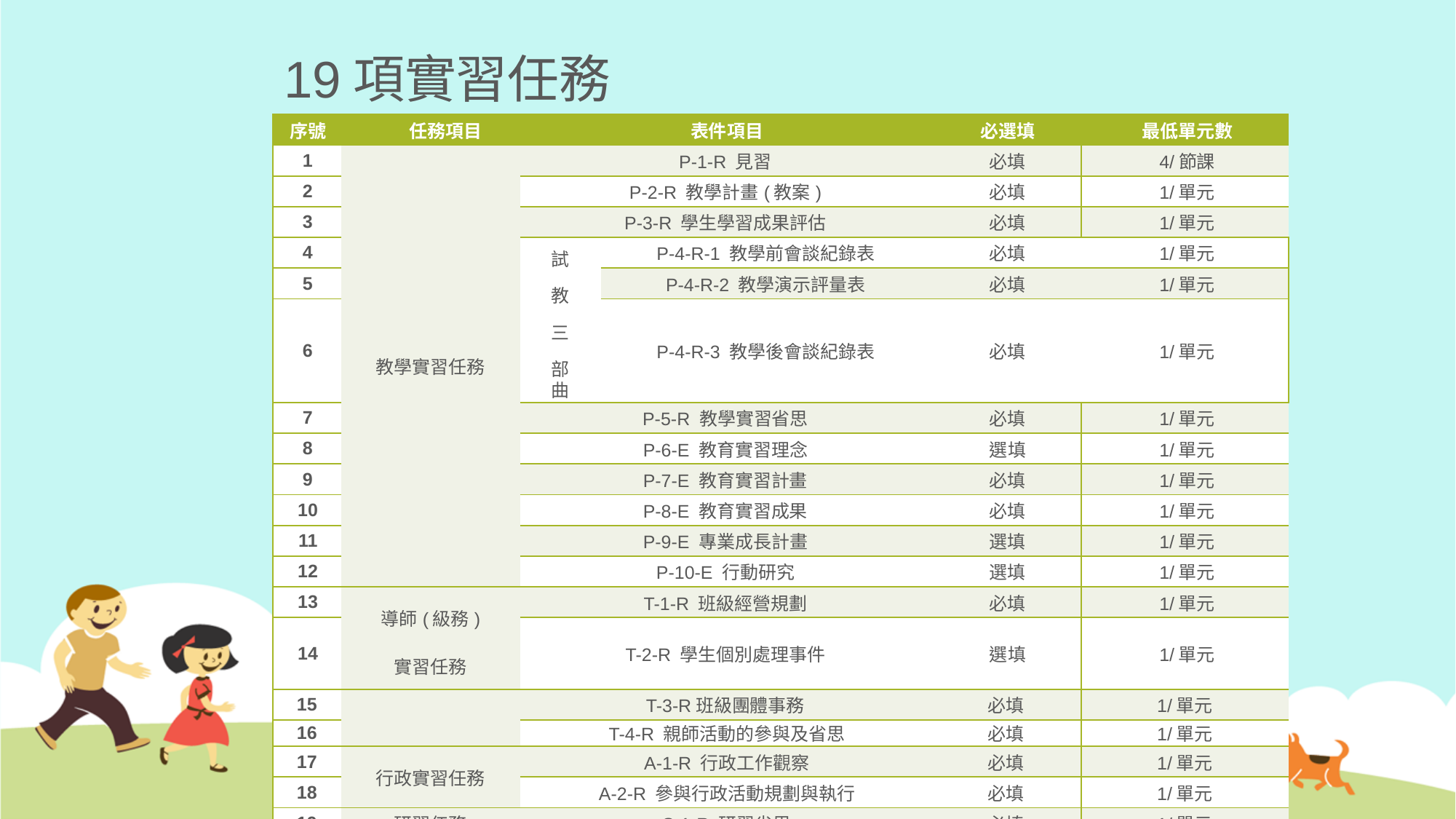

# 19項實習任務
| 序號 | 任務項目 | 表件項目 |  | 必選填 | 最低單元數 |
| --- | --- | --- | --- | --- | --- |
| 1 | 教學實習任務 | P-1-R 見習 |  | 必填 | 4/節課 |
| 2 |  | P-2-R 教學計畫(教案) |  | 必填 | 1/單元 |
| 3 |  | P-3-R 學生學習成果評估 |  | 必填 | 1/單元 |
| 4 |  | 試 教 三 部 曲 | P-4-R-1 教學前會談紀錄表 | 必填 | 1/單元 |
| 5 |  |  | P-4-R-2 教學演示評量表 | 必填 | 1/單元 |
| 6 |  |  | P-4-R-3 教學後會談紀錄表 | 必填 | 1/單元 |
| 7 |  | P-5-R 教學實習省思 |  | 必填 | 1/單元 |
| 8 |  | P-6-E 教育實習理念 |  | 選填 | 1/單元 |
| 9 |  | P-7-E 教育實習計畫 |  | 必填 | 1/單元 |
| 10 |  | P-8-E 教育實習成果 |  | 必填 | 1/單元 |
| 11 |  | P-9-E 專業成長計畫 |  | 選填 | 1/單元 |
| 12 |  | P-10-E 行動研究 |  | 選填 | 1/單元 |
| 13 | 導師(級務) 實習任務 | T-1-R 班級經營規劃 |  | 必填 | 1/單元 |
| 14 |  | T-2-R 學生個別處理事件 |  | 選填 | 1/單元 |
| 15 |  | T-3-R班級團體事務 |  | 必填 | 1/單元 |
| 16 |  | T-4-R 親師活動的參與及省思 |  | 必填 | 1/單元 |
| 17 | 行政實習任務 | A-1-R 行政工作觀察 |  | 必填 | 1/單元 |
| 18 |  | A-2-R 參與行政活動規劃與執行 |  | 必填 | 1/單元 |
| 19 | 研習任務 | S-1-R 研習省思 |  | 必填 | 1/單元 |